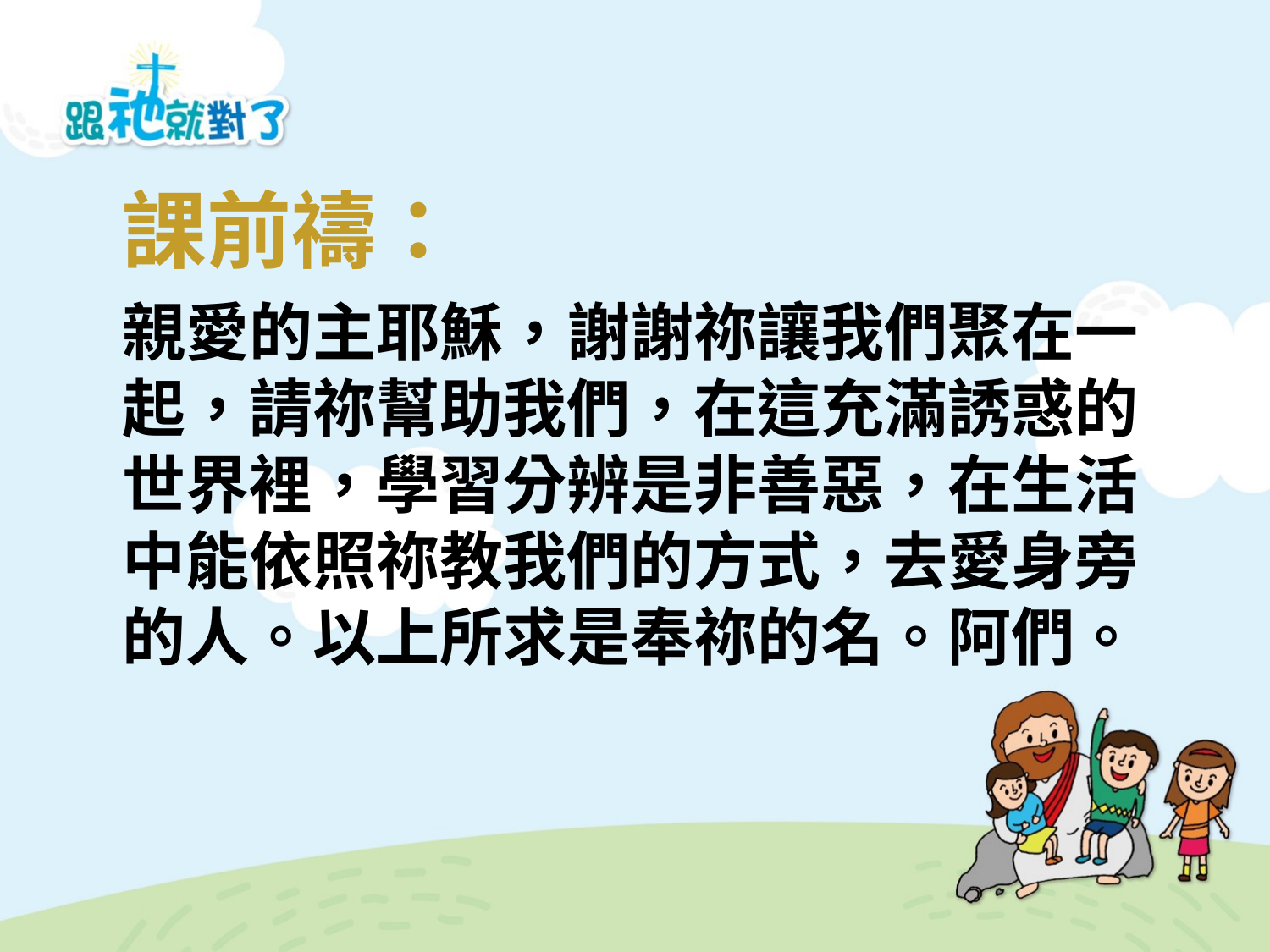

課前禱：
親愛的主耶穌，謝謝祢讓我們聚在一起，請祢幫助我們，在這充滿誘惑的世界裡，學習分辨是非善惡，在生活中能依照祢教我們的方式，去愛身旁的人。以上所求是奉祢的名。阿們。